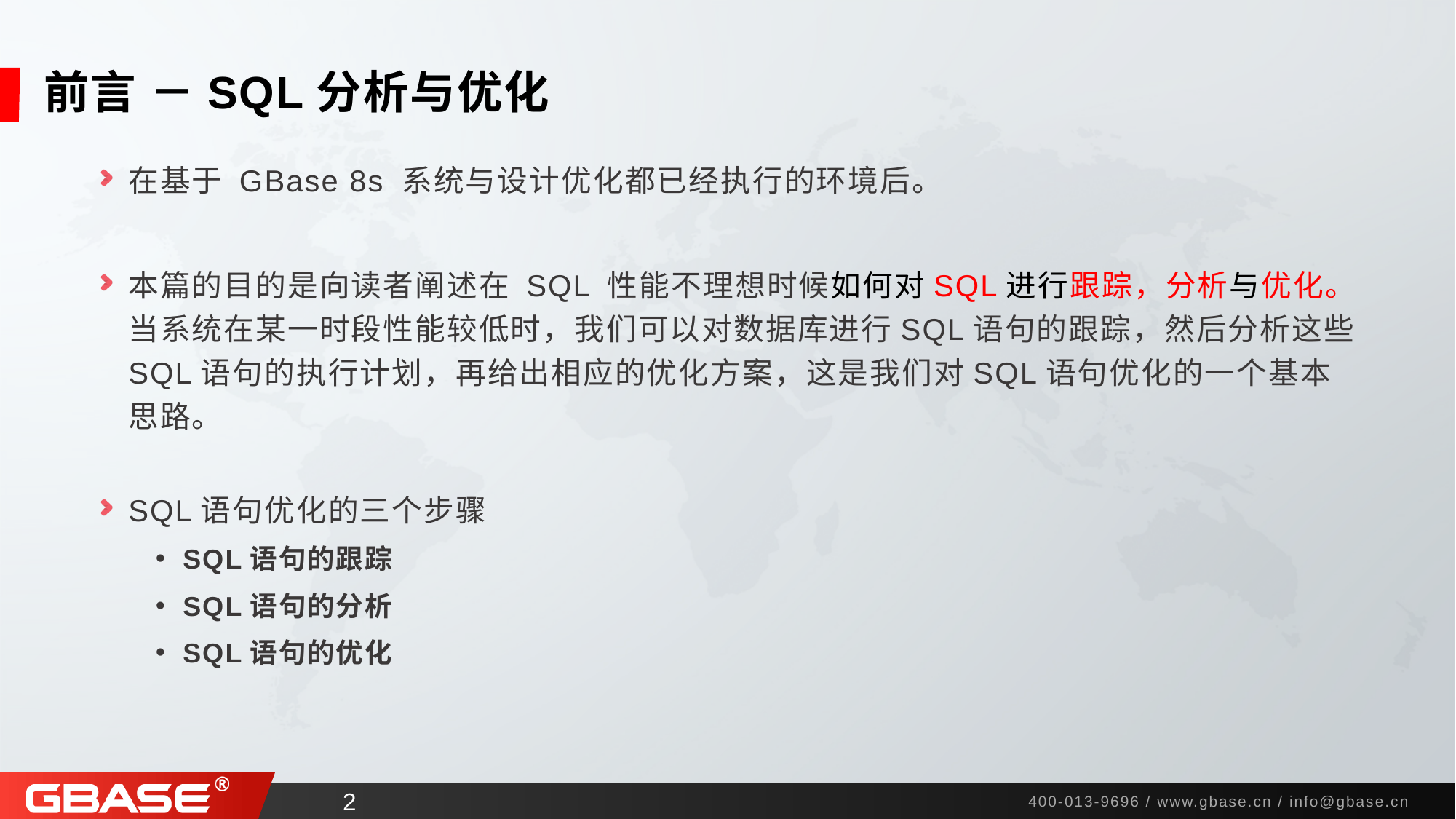

# 前言 －SQL分析与优化
在基于 GBase 8s 系统与设计优化都已经执行的环境后。

本篇的目的是向读者阐述在 SQL 性能不理想时候如何对SQL进行跟踪，分析与优化。当系统在某一时段性能较低时，我们可以对数据库进行SQL语句的跟踪，然后分析这些SQL语句的执行计划，再给出相应的优化方案，这是我们对SQL语句优化的一个基本思路。

SQL语句优化的三个步骤
SQL语句的跟踪
SQL语句的分析
SQL语句的优化